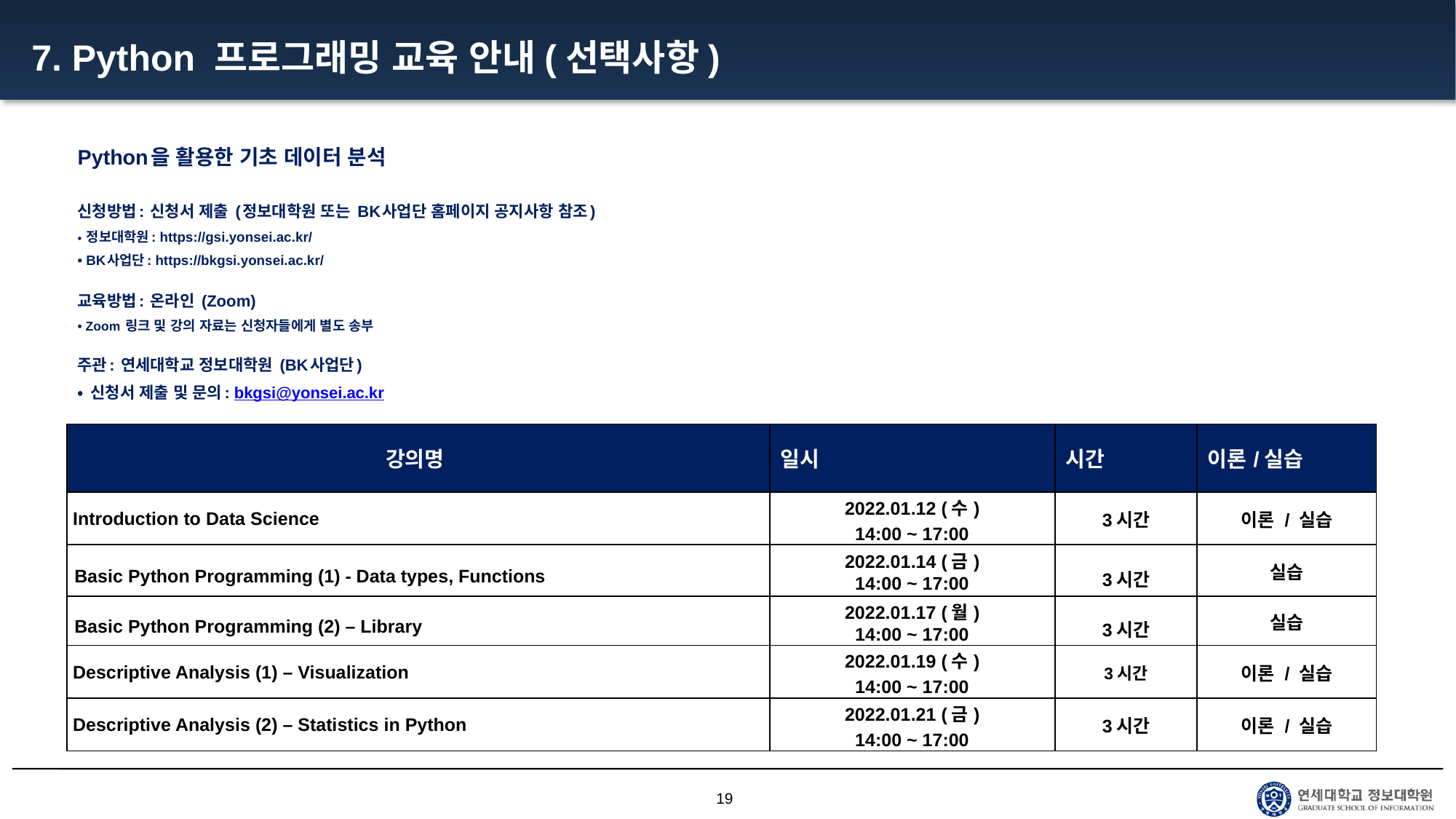

7. Python 프로그래밍 교육 안내(선택사항)
Python을 활용한 기초 데이터 분석

신청방법: 신청서 제출 (정보대학원 또는 BK사업단 홈페이지 공지사항 참조)
• 정보대학원: https://gsi.yonsei.ac.kr/
• BK사업단: https://bkgsi.yonsei.ac.kr/

교육방법: 온라인 (Zoom)
• Zoom 링크 및 강의 자료는 신청자들에게 별도 송부

주관: 연세대학교 정보대학원 (BK사업단)
• 신청서 제출 및 문의: bkgsi@yonsei.ac.kr
| 강의명 | 일시 | 시간 | 이론/실습 |
| --- | --- | --- | --- |
| Introduction to Data Science | 2022.01.12 (수) 14:00 ~ 17:00 | 3시간 | 이론 / 실습 |
| Basic Python Programming (1) - Data types, Functions | 2022.01.14 (금) 14:00 ~ 17:00 | 3시간 | 실습 |
| Basic Python Programming (2) – Library | 2022.01.17 (월) 14:00 ~ 17:00 | 3시간 | 실습 |
| Descriptive Analysis (1) – Visualization | 2022.01.19 (수) 14:00 ~ 17:00 | 3시간 | 이론 / 실습 |
| Descriptive Analysis (2) – Statistics in Python | 2022.01.21 (금) 14:00 ~ 17:00 | 3시간 | 이론 / 실습 |